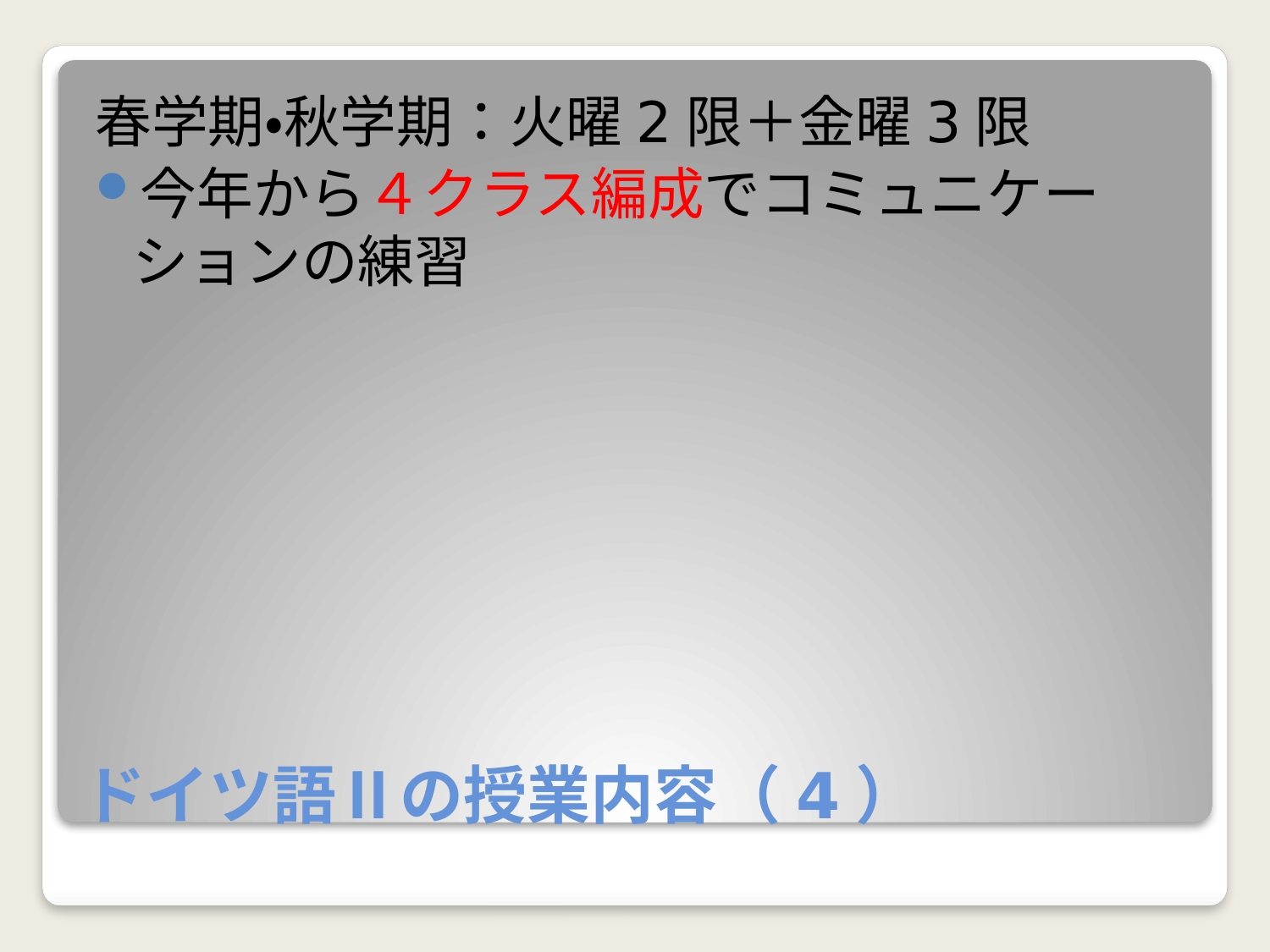

春学期・秋学期：火曜2限＋金曜3限
今年から４クラス編成でコミュニケーションの練習

# ドイツ語Ⅱの授業内容（4）